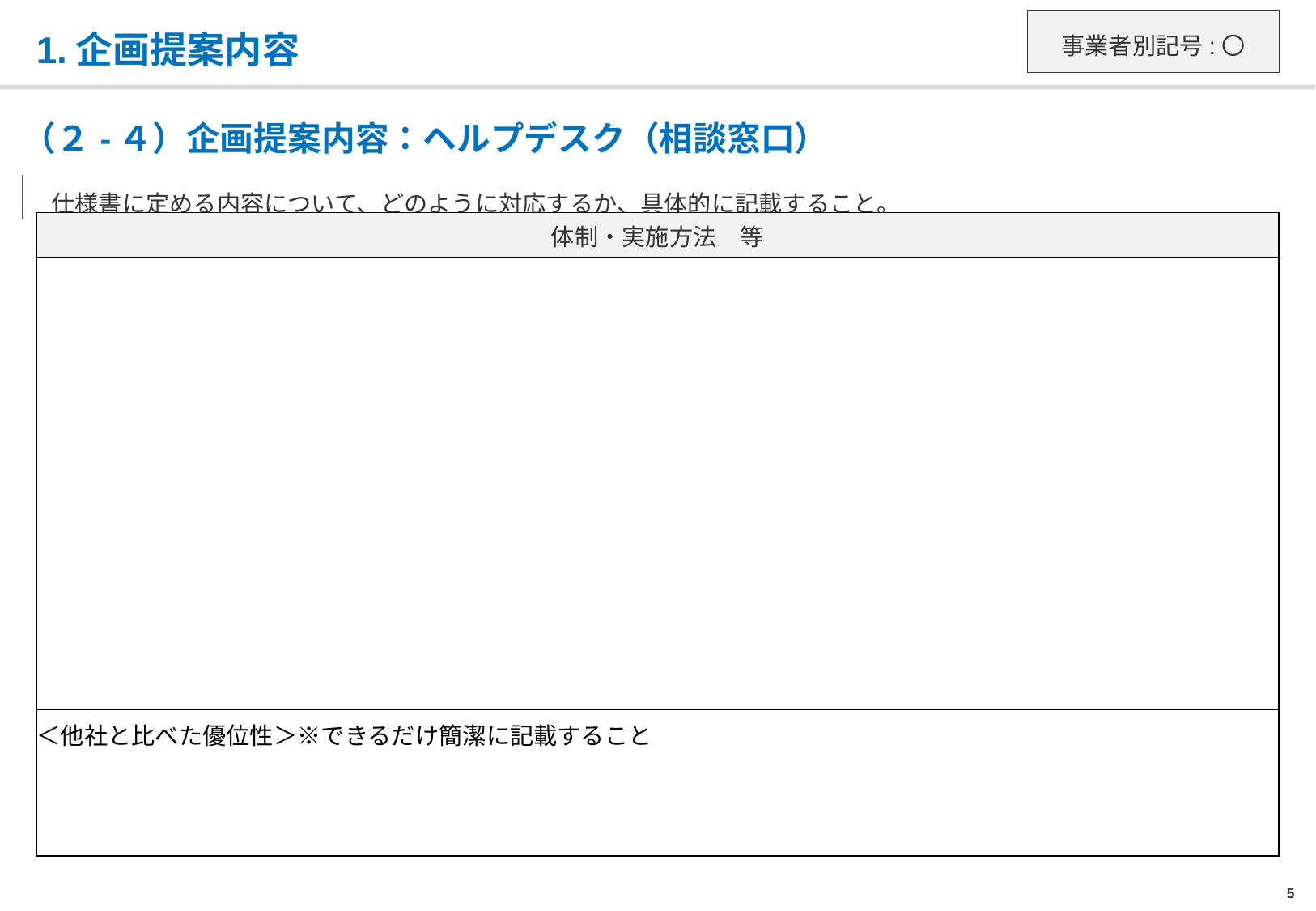

事業者別記号:〇
# 1.企画提案内容
| （２-４）企画提案内容：ヘルプデスク（相談窓口） |
| --- |
| 仕様書に定める内容について、どのように対応するか、具体的に記載すること。 |
| 体制・実施方法　等 |
| --- |
|  |
| ＜他社と比べた優位性＞※できるだけ簡潔に記載すること |
5